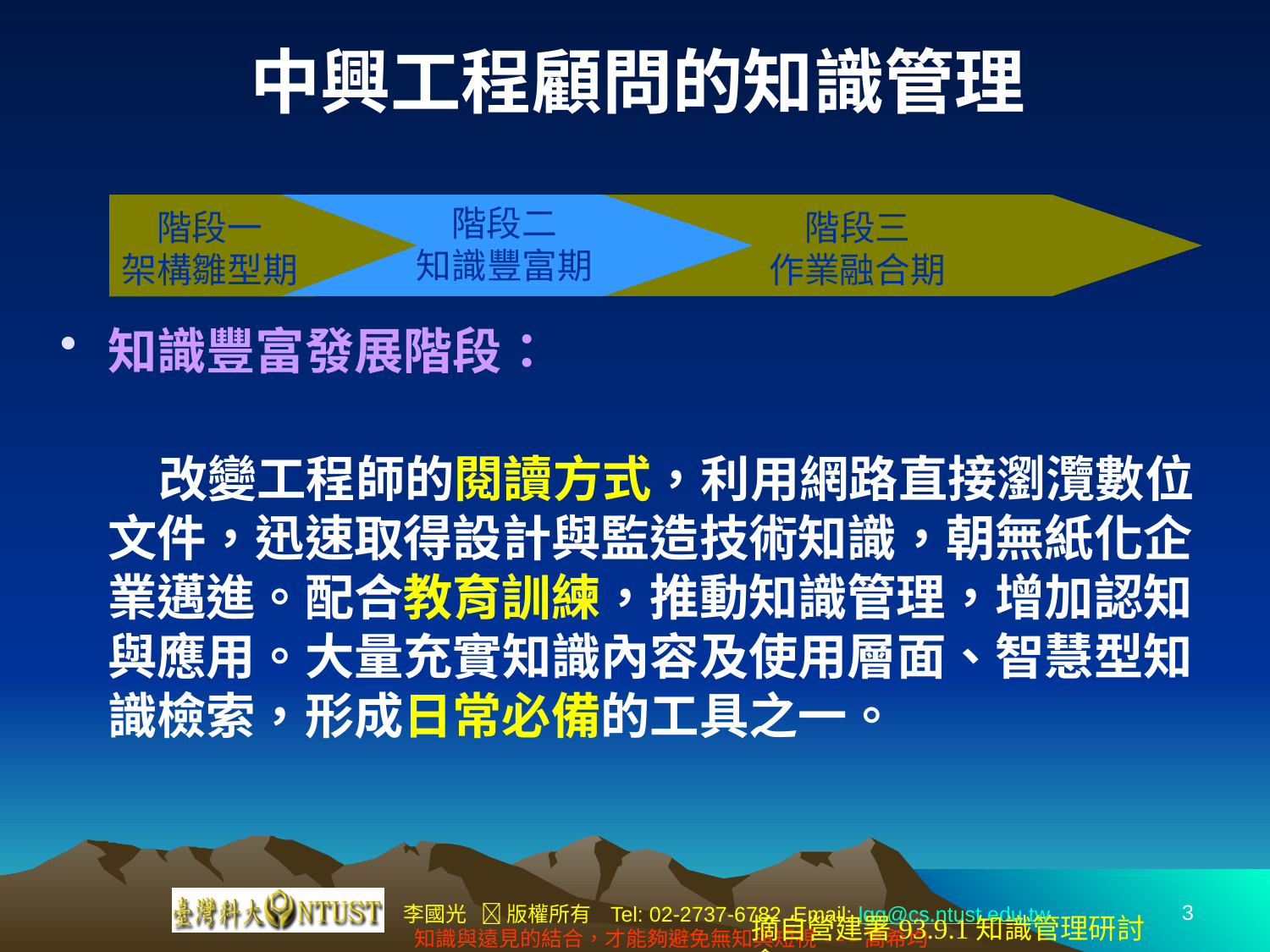

# 中興工程顧問的知識管理

階段二
知識豐富期
階段一
架構雛型期
階段三
作業融合期
知識豐富發展階段：
　　改變工程師的閱讀方式，利用網路直接瀏灠數位文件，迅速取得設計與監造技術知識，朝無紙化企業邁進。配合教育訓練，推動知識管理，增加認知與應用。大量充實知識內容及使用層面、智慧型知識檢索，形成日常必備的工具之一。
3
摘自營建署93.9.1知識管理研討會